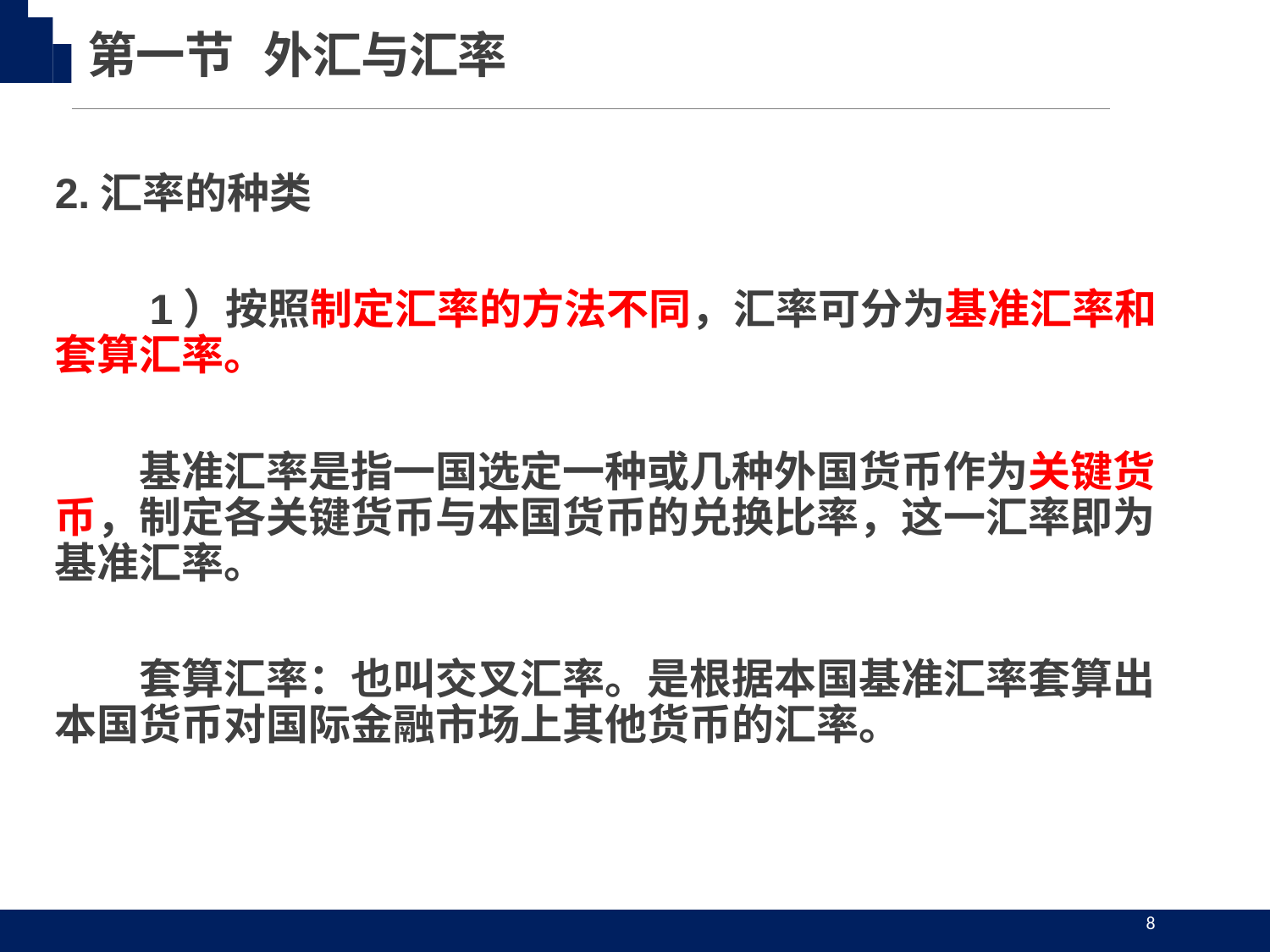

第一节   外汇与汇率
2.汇率的种类
　　1）按照制定汇率的方法不同，汇率可分为基准汇率和套算汇率。
　　基准汇率是指一国选定一种或几种外国货币作为关键货币，制定各关键货币与本国货币的兑换比率，这一汇率即为基准汇率。
　　套算汇率：也叫交叉汇率。是根据本国基准汇率套算出本国货币对国际金融市场上其他货币的汇率。
8